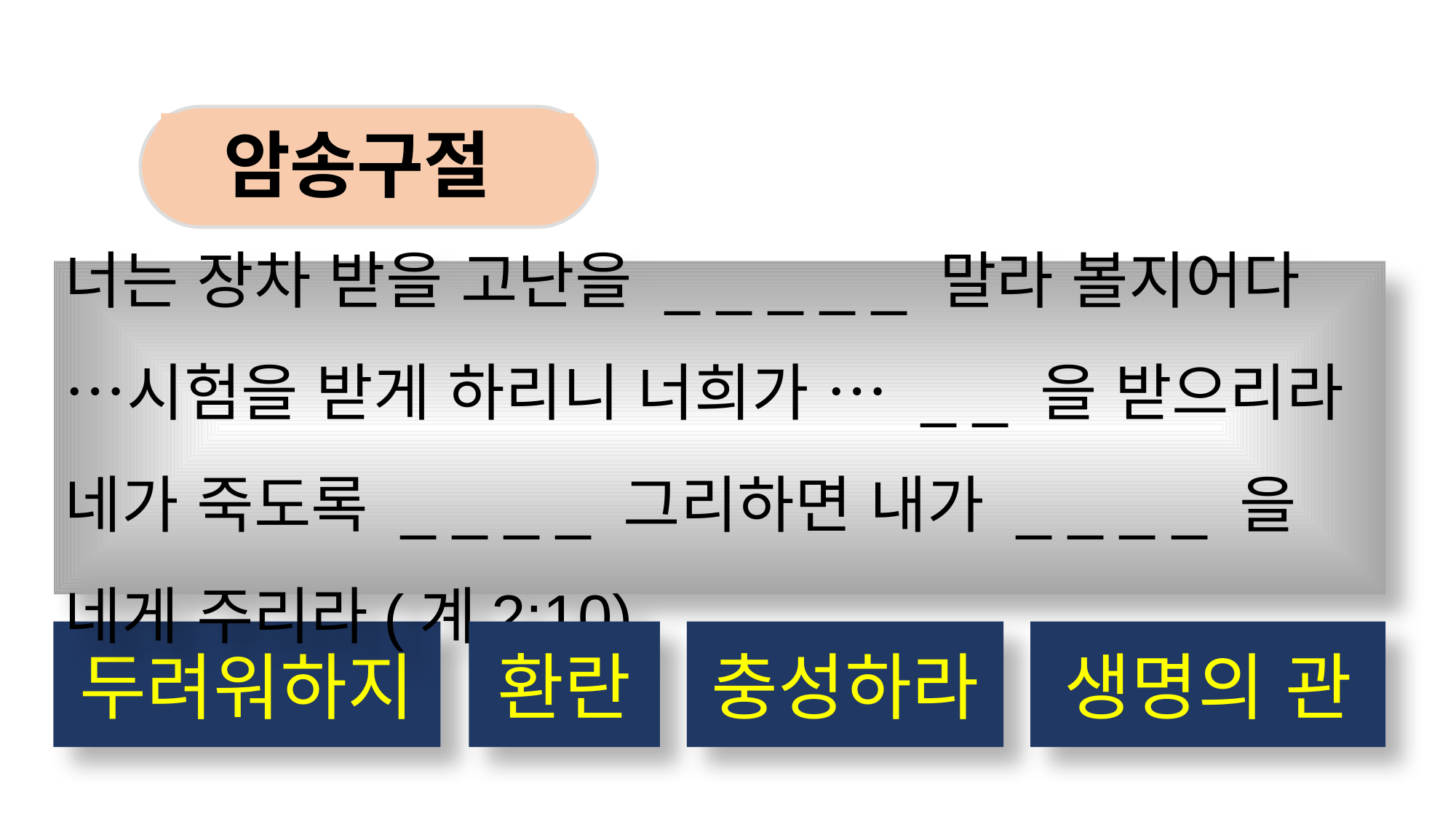

암송구절
너는 장차 받을 고난을 _ _ _ _ _ 말라 볼지어다 …시험을 받게 하리니 너희가 … _ _ 을 받으리라 네가 죽도록 _ _ _ _ 그리하면 내가 _ _ _ _ 을 네게 주리라(계2:10)
두려워하지
환란
충성하라
생명의 관